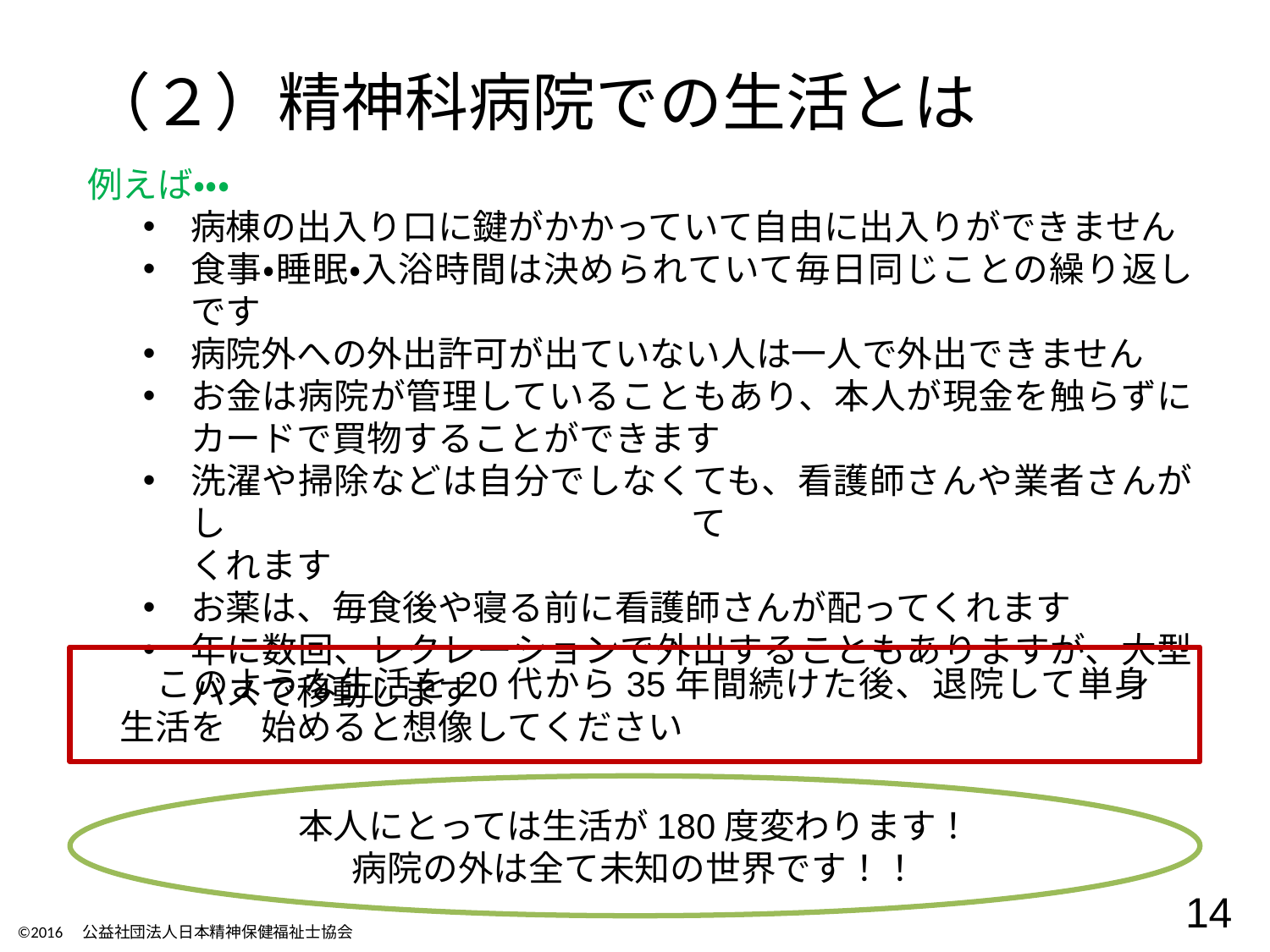

（２）精神科病院での生活とは
例えば・・・
病棟の出入り口に鍵がかかっていて自由に出入りができません
食事・睡眠・入浴時間は決められていて毎日同じことの繰り返しです
病院外への外出許可が出ていない人は一人で外出できません
お金は病院が管理していることもあり、本人が現金を触らずにカードで買物することができます
洗濯や掃除などは自分でしなくても、看護師さんや業者さんがして
くれます
お薬は、毎食後や寝る前に看護師さんが配ってくれます
年に数回、レクレーションで外出することもありますが、大型バスで移動します
　このような生活を20代から35年間続けた後、退院して単身生活を　始めると想像してください
本人にとっては生活が180度変わります！
病院の外は全て未知の世界です！！
14
©2016　公益社団法人日本精神保健福祉士協会